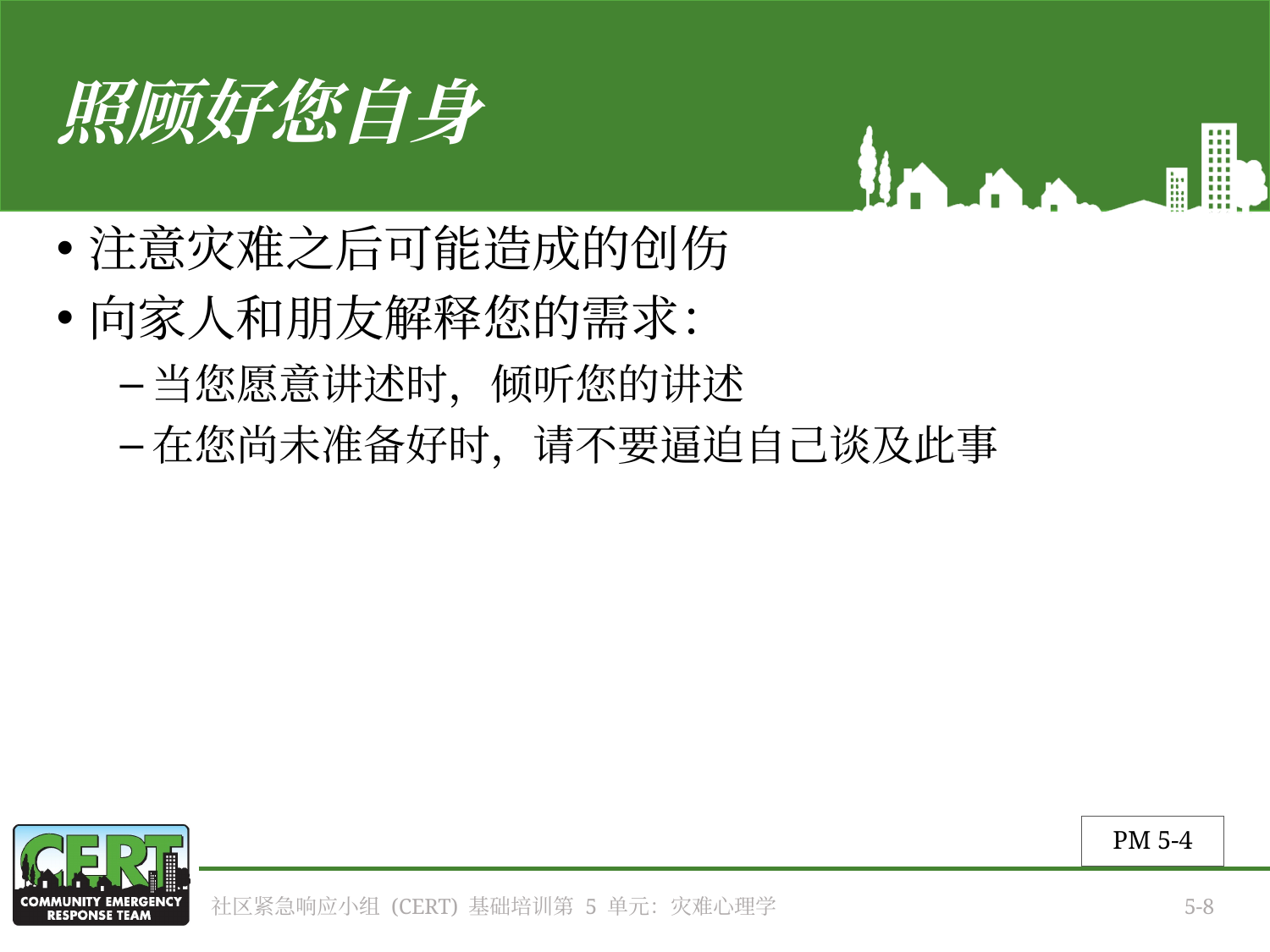

# 照顾好您自身
注意灾难之后可能造成的创伤
向家人和朋友解释您的需求：
当您愿意讲述时，倾听您的讲述
在您尚未准备好时，请不要逼迫自己谈及此事

PM 5-4
社区紧急响应小组 (CERT) 基础培训第 5 单元：灾难心理学
5-8